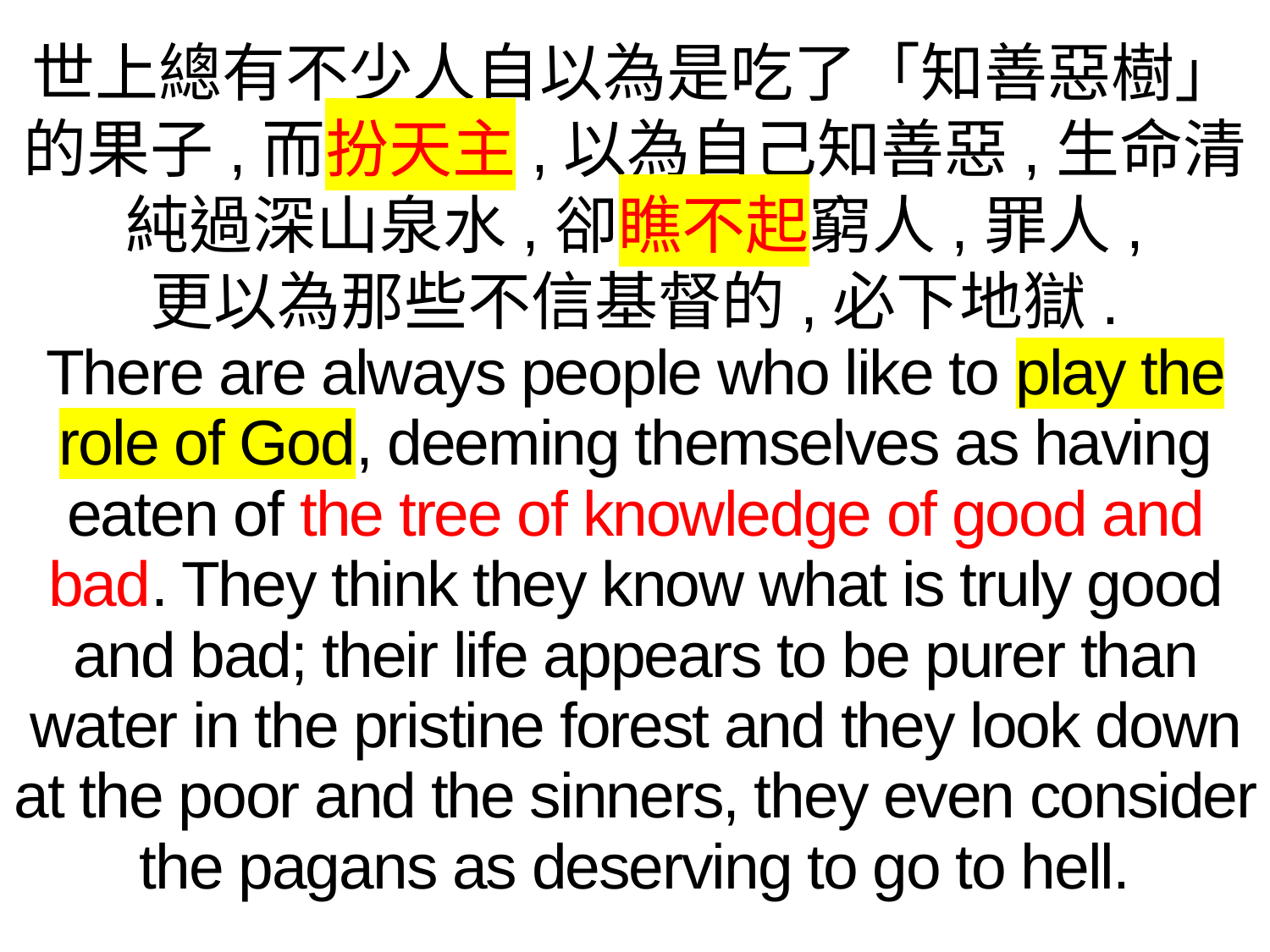

世上總有不少人自以為是吃了「知善惡樹」的果子,而扮天主,以為自己知善惡,生命清純過深山泉水,卻瞧不起窮人,罪人,
更以為那些不信基督的,必下地獄.
There are always people who like to play the role of God, deeming themselves as having eaten of the tree of knowledge of good and bad. They think they know what is truly good and bad; their life appears to be purer than water in the pristine forest and they look down at the poor and the sinners, they even consider the pagans as deserving to go to hell.